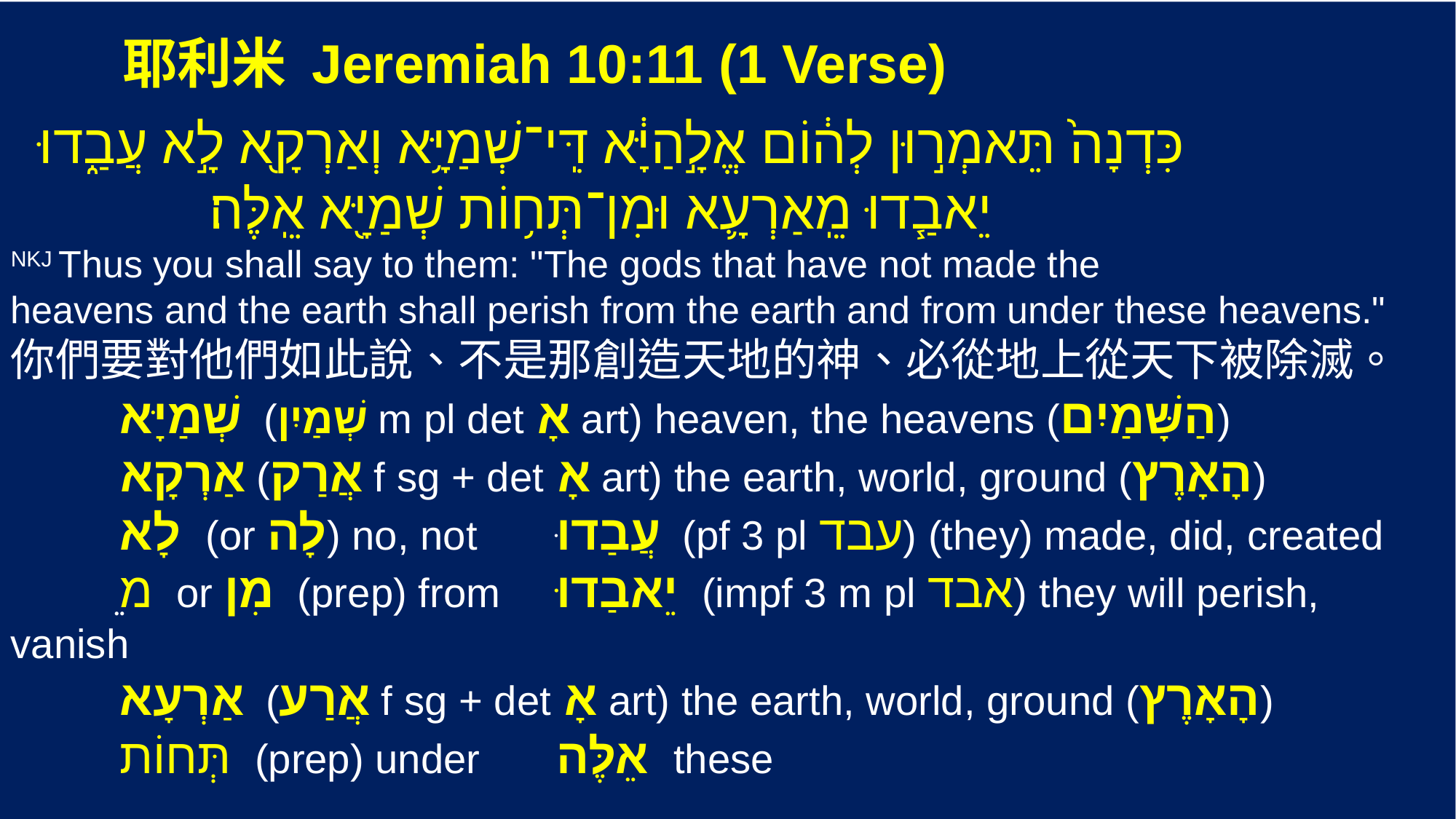

耶利米 Jeremiah 10:11 (1 Verse)

 ‎ כִּדְנָה֙ תֵּאמְר֣וּן לְה֔וֹם אֱלָ֣הַיָּ֔א דִּֽי־שְׁמַיָּ֥א וְאַרְקָ֖א לָ֣א עֲבַ֑דוּ
 יֵאבַ֧דוּ מֵֽאַרְעָ֛א וּמִן־תְּח֥וֹת שְׁמַיָּ֖א אֵֽלֶּה׃
NKJ Thus you shall say to them: "The gods that have not made the
heavens and the earth shall perish from the earth and from under these heavens."
你們要對他們如此說、不是那創造天地的神、必從地上從天下被除滅。
 	שְׁמַיָּא  (שְׁמַיִן m pl det אָ art) heaven, the heavens (הַשָּׁמַיִם)
	אַרְקָא (אֲרַק f sg + det אָ art) the earth, world, ground (הָאָרֶץ)
	לָא  (or לָה) no, not   	עֲבַדוּ  (pf 3 pl עבד) (they) made, did, created
	מֵ  or מִן  (prep) from	יֵאבַדוּ  (impf 3 m pl אבד) they will perish, vanish
	אַרְעָא  (אֲרַע f sg + det אָ art) the earth, world, ground (הָאָרֶץ)
	תְּחוֹת  (prep) under	אֵלֶּה  these